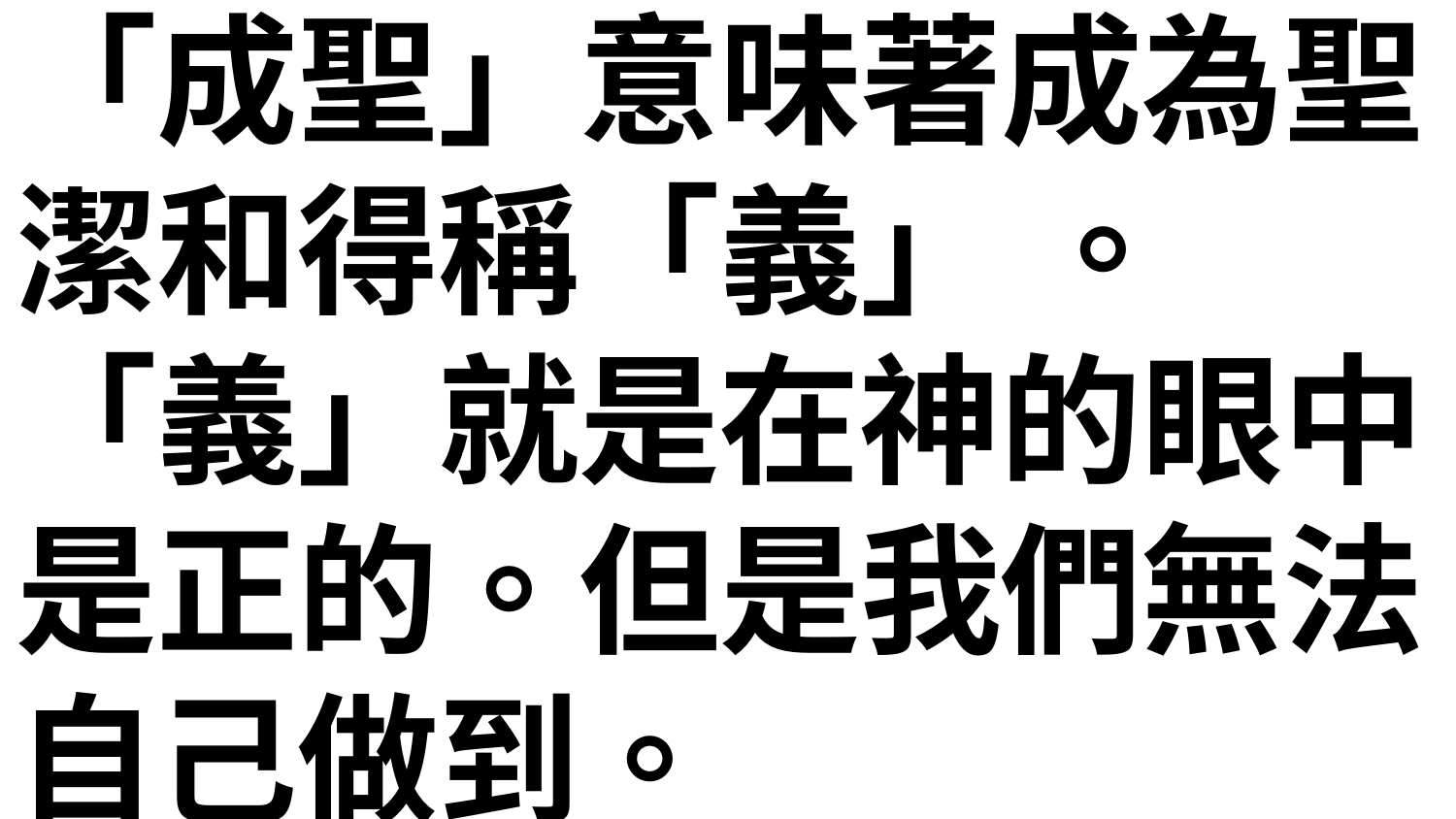

「成聖」意味著成為聖潔和得稱「義」 。
「義」就是在神的眼中是正的。但是我們無法自己做到。